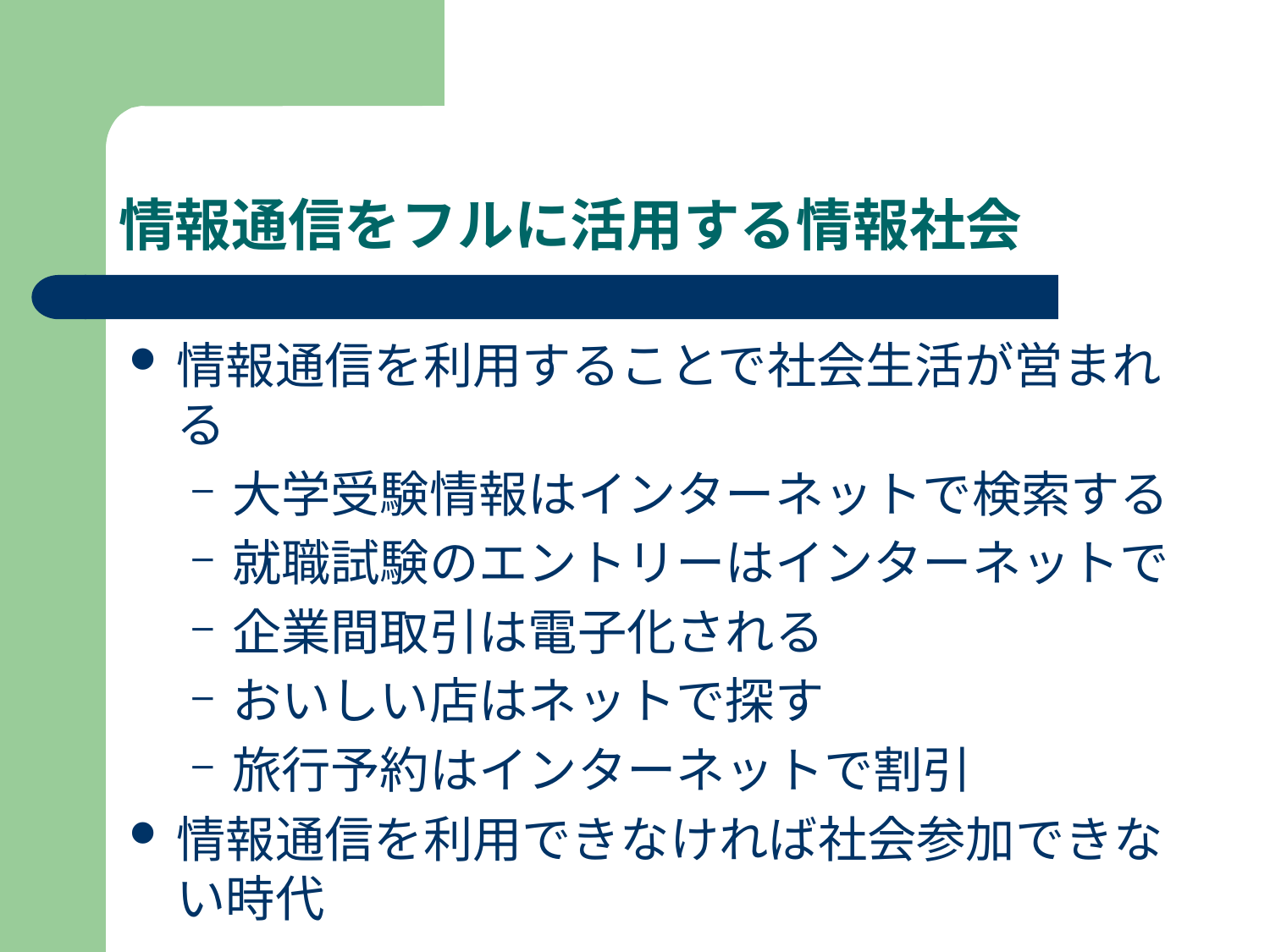

# 情報通信をフルに活用する情報社会
情報通信を利用することで社会生活が営まれる
大学受験情報はインターネットで検索する
就職試験のエントリーはインターネットで
企業間取引は電子化される
おいしい店はネットで探す
旅行予約はインターネットで割引
情報通信を利用できなければ社会参加できない時代